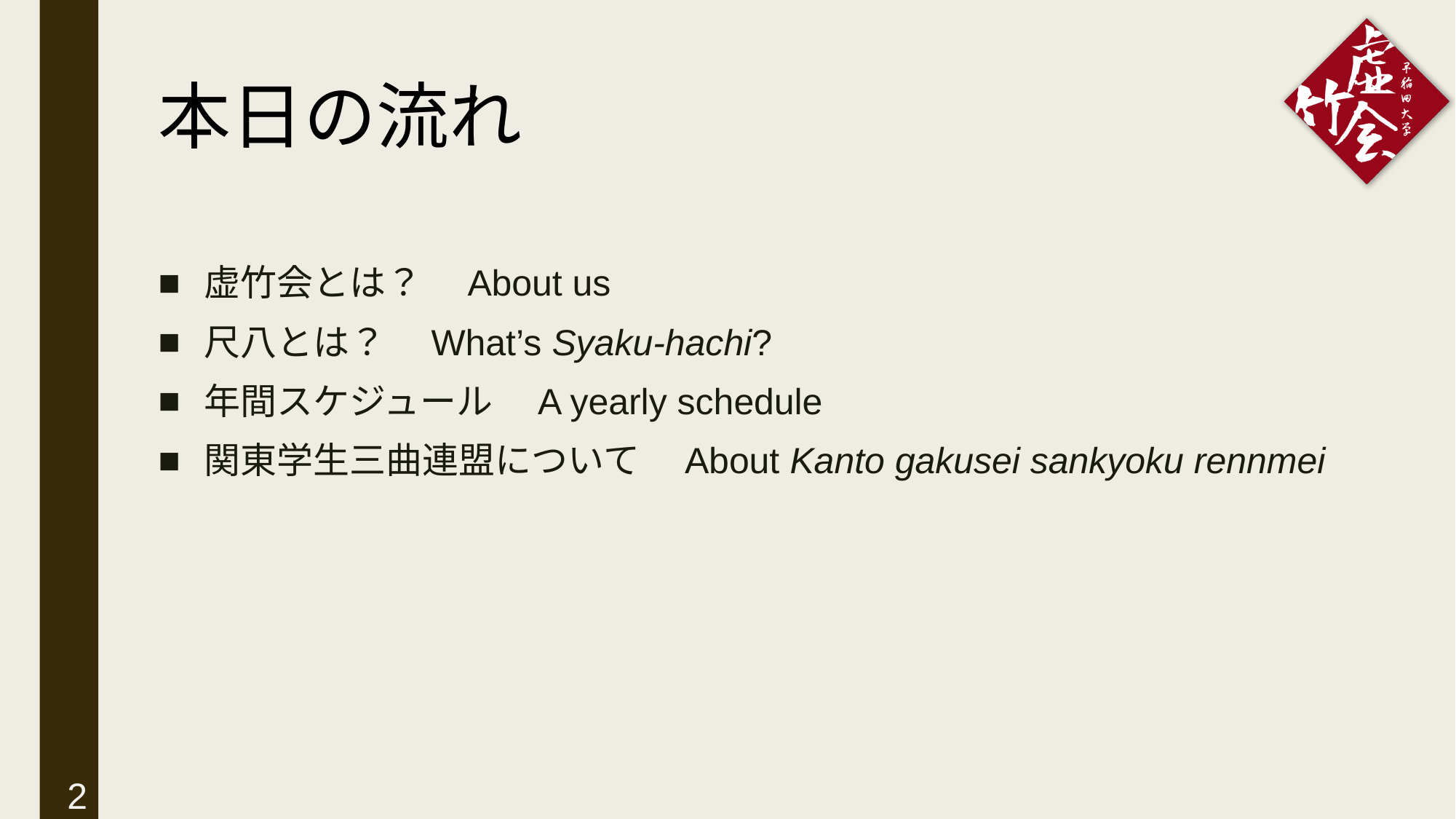

本日の流れ
虚竹会とは？　About us
尺八とは？　What’s Syaku-hachi?
年間スケジュール　A yearly schedule
関東学生三曲連盟について　About Kanto gakusei sankyoku rennmei

2